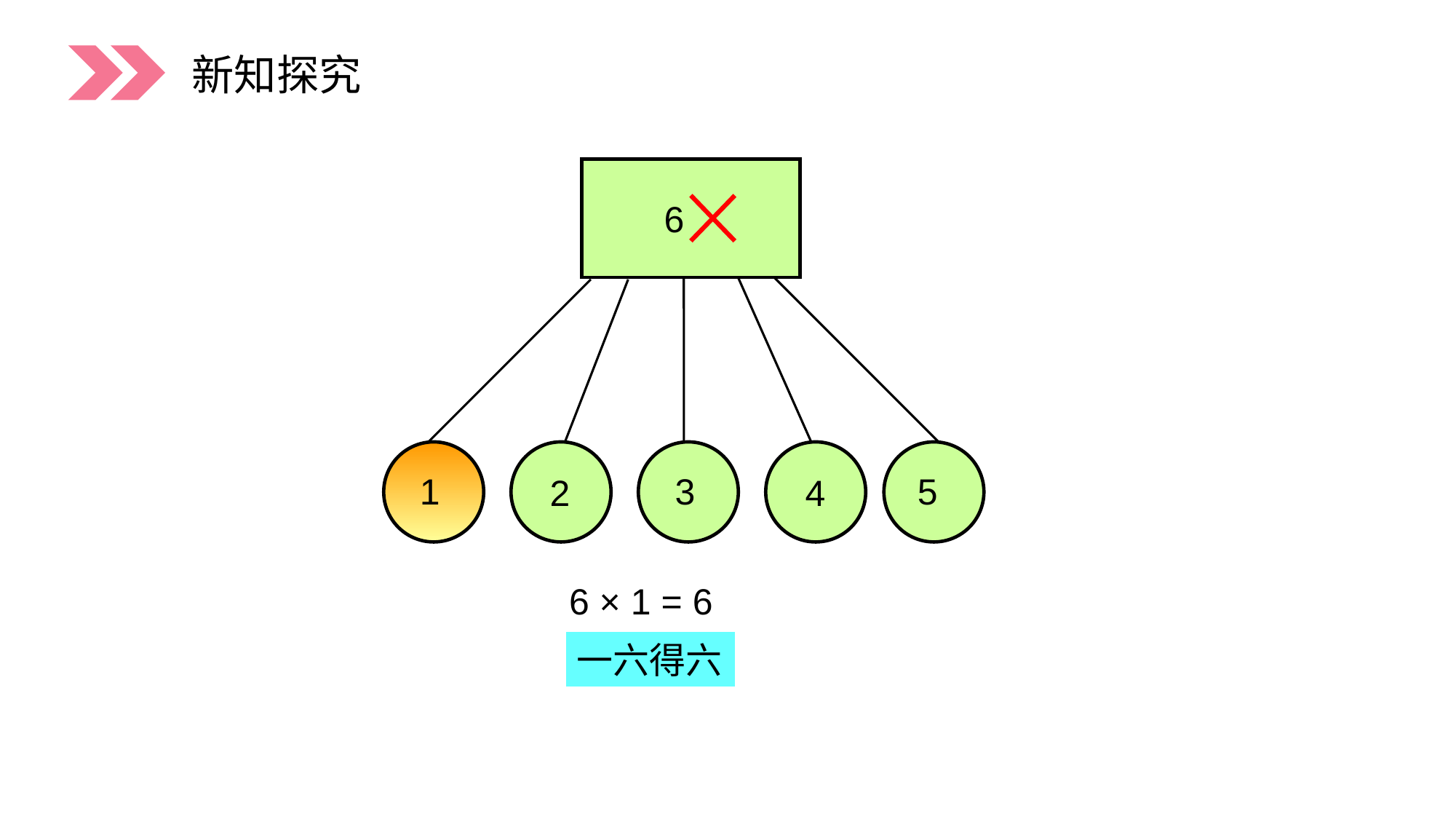

新知探究

6

1

2

3

4

5
6 × 1 = 6
一六得六